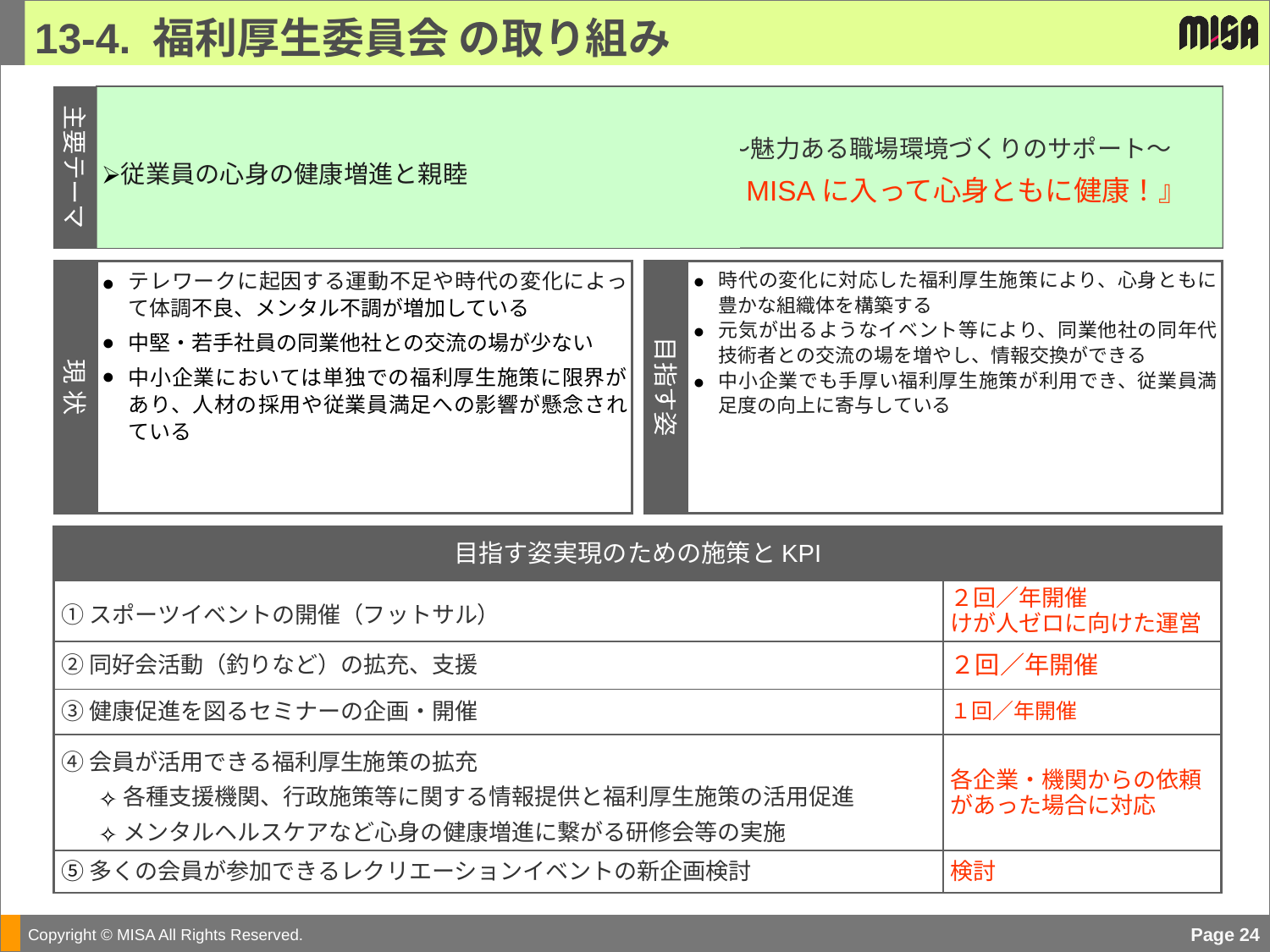

13-4. 福利厚生委員会 の取り組み

～魅力ある職場環境づくりのサポート～
『MISAに入って心身ともに健康！』
従業員の心身の健康増進と親睦
主要テーマ
時代の変化に対応した福利厚生施策により、心身ともに豊かな組織体を構築する
元気が出るようなイベント等により、同業他社の同年代技術者との交流の場を増やし、情報交換ができる
中小企業でも手厚い福利厚生施策が利用でき、従業員満足度の向上に寄与している
テレワークに起因する運動不足や時代の変化によって体調不良、メンタル不調が増加している
中堅・若手社員の同業他社との交流の場が少ない
中小企業においては単独での福利厚生施策に限界があり、人材の採用や従業員満足への影響が懸念されている

現 状
目指す姿
| 目指す姿実現のための施策とKPI |  |
| --- | --- |
| ①スポーツイベントの開催（フットサル） | ２回／年開催 けが人ゼロに向けた運営 |
| ②同好会活動（釣りなど）の拡充、支援 | ２回／年開催 |
| ③健康促進を図るセミナーの企画・開催 | １回／年開催 |
| ④会員が活用できる福利厚生施策の拡充 各種支援機関、行政施策等に関する情報提供と福利厚生施策の活用促進 メンタルヘルスケアなど心身の健康増進に繋がる研修会等の実施 | 各企業・機関からの依頼があった場合に対応 |
| ⑤多くの会員が参加できるレクリエーションイベントの新企画検討 | 検討 |